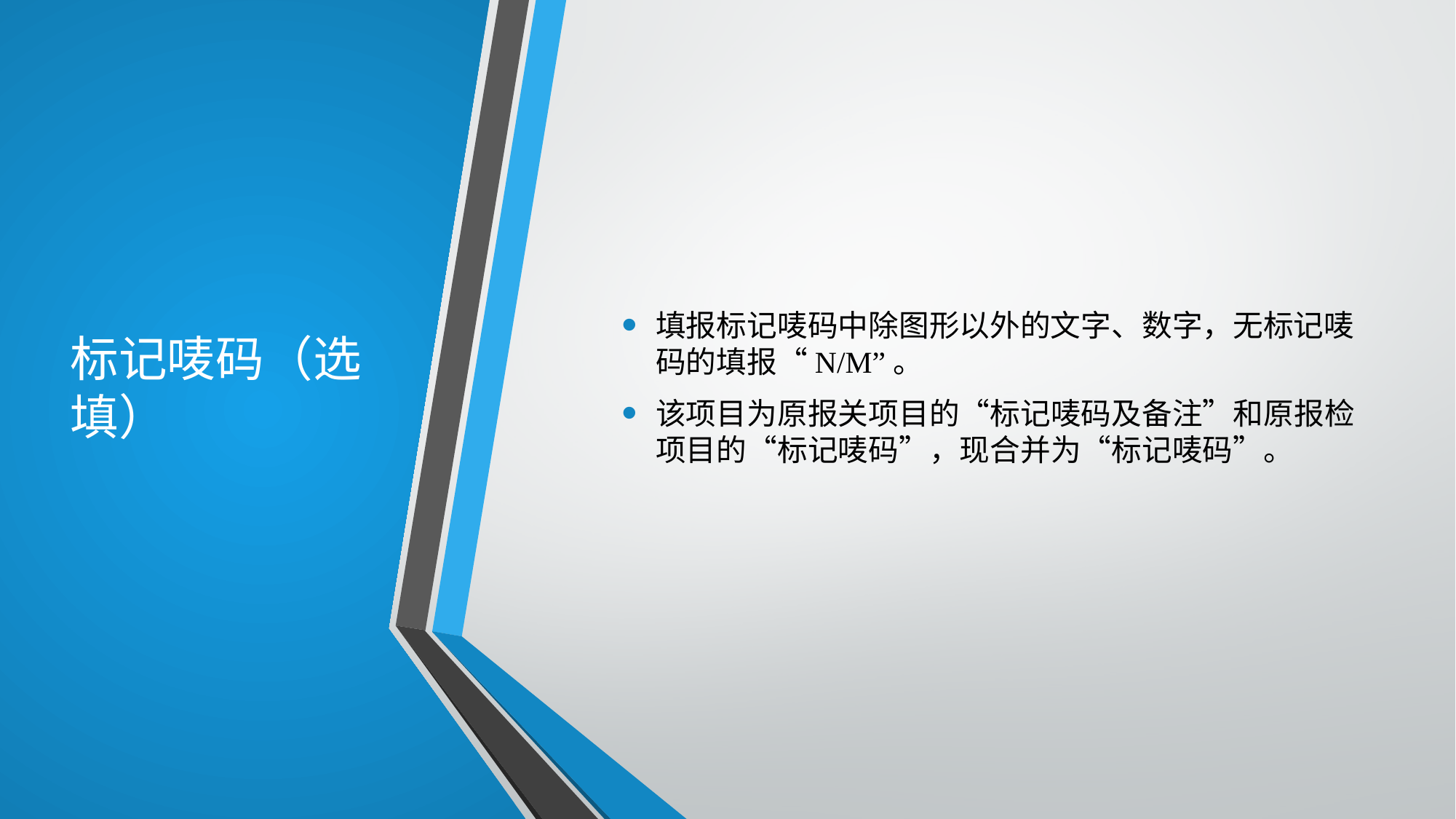

# 标记唛码（选填）
填报标记唛码中除图形以外的文字、数字，无标记唛码的填报“N/M”。
该项目为原报关项目的“标记唛码及备注”和原报检项目的“标记唛码”，现合并为“标记唛码”。